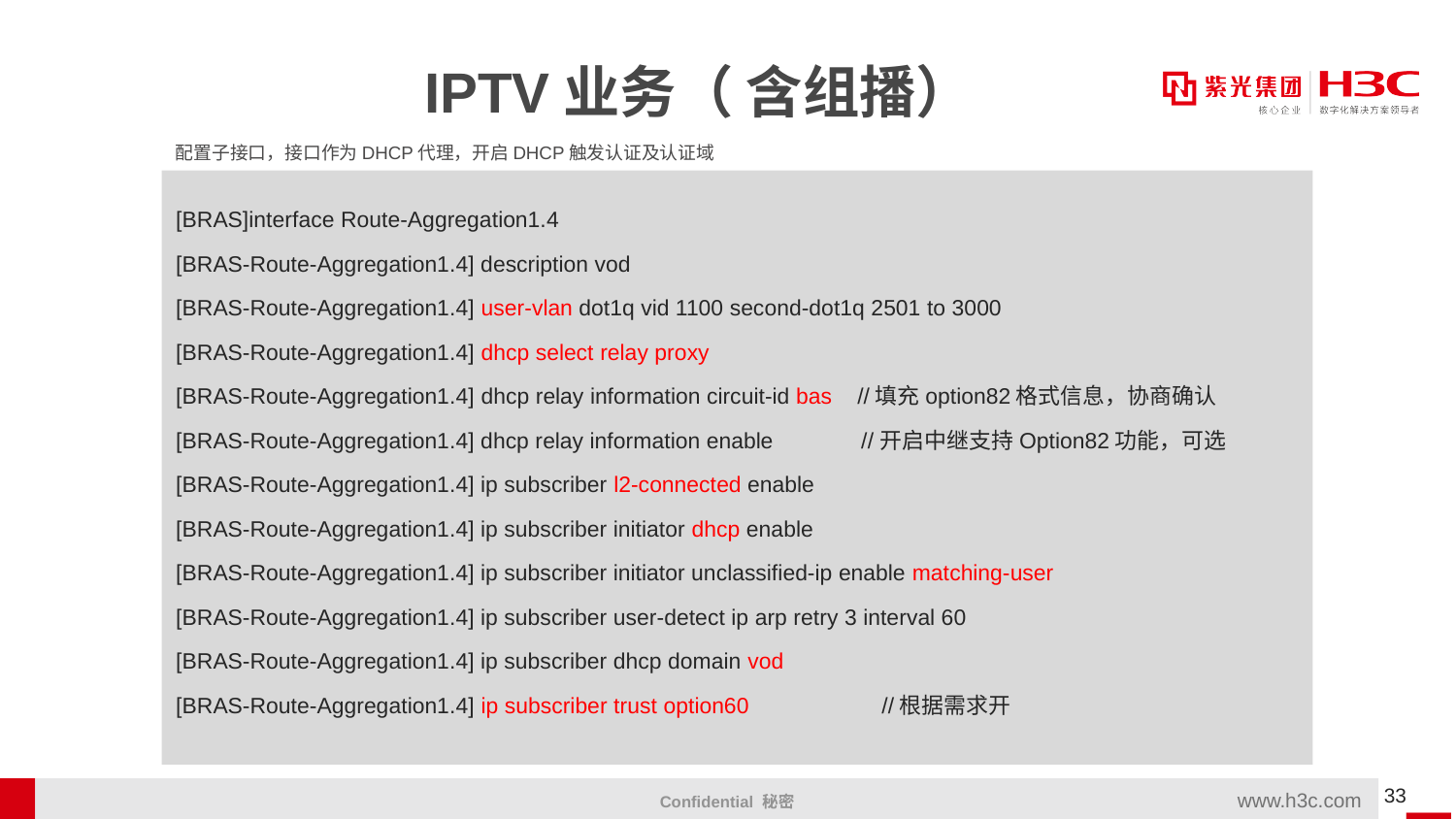

# IPTV业务（ 含组播）
配置子接口，接口作为DHCP代理，开启DHCP触发认证及认证域
[BRAS]interface Route-Aggregation1.4
[BRAS-Route-Aggregation1.4] description vod
[BRAS-Route-Aggregation1.4] user-vlan dot1q vid 1100 second-dot1q 2501 to 3000
[BRAS-Route-Aggregation1.4] dhcp select relay proxy
[BRAS-Route-Aggregation1.4] dhcp relay information circuit-id bas    //填充option82格式信息，协商确认
[BRAS-Route-Aggregation1.4] dhcp relay information enable              //开启中继支持Option82功能，可选
[BRAS-Route-Aggregation1.4] ip subscriber l2-connected enable
[BRAS-Route-Aggregation1.4] ip subscriber initiator dhcp enable
[BRAS-Route-Aggregation1.4] ip subscriber initiator unclassified-ip enable matching-user
[BRAS-Route-Aggregation1.4] ip subscriber user-detect ip arp retry 3 interval 60
[BRAS-Route-Aggregation1.4] ip subscriber dhcp domain vod
[BRAS-Route-Aggregation1.4] ip subscriber trust option60                     //根据需求开